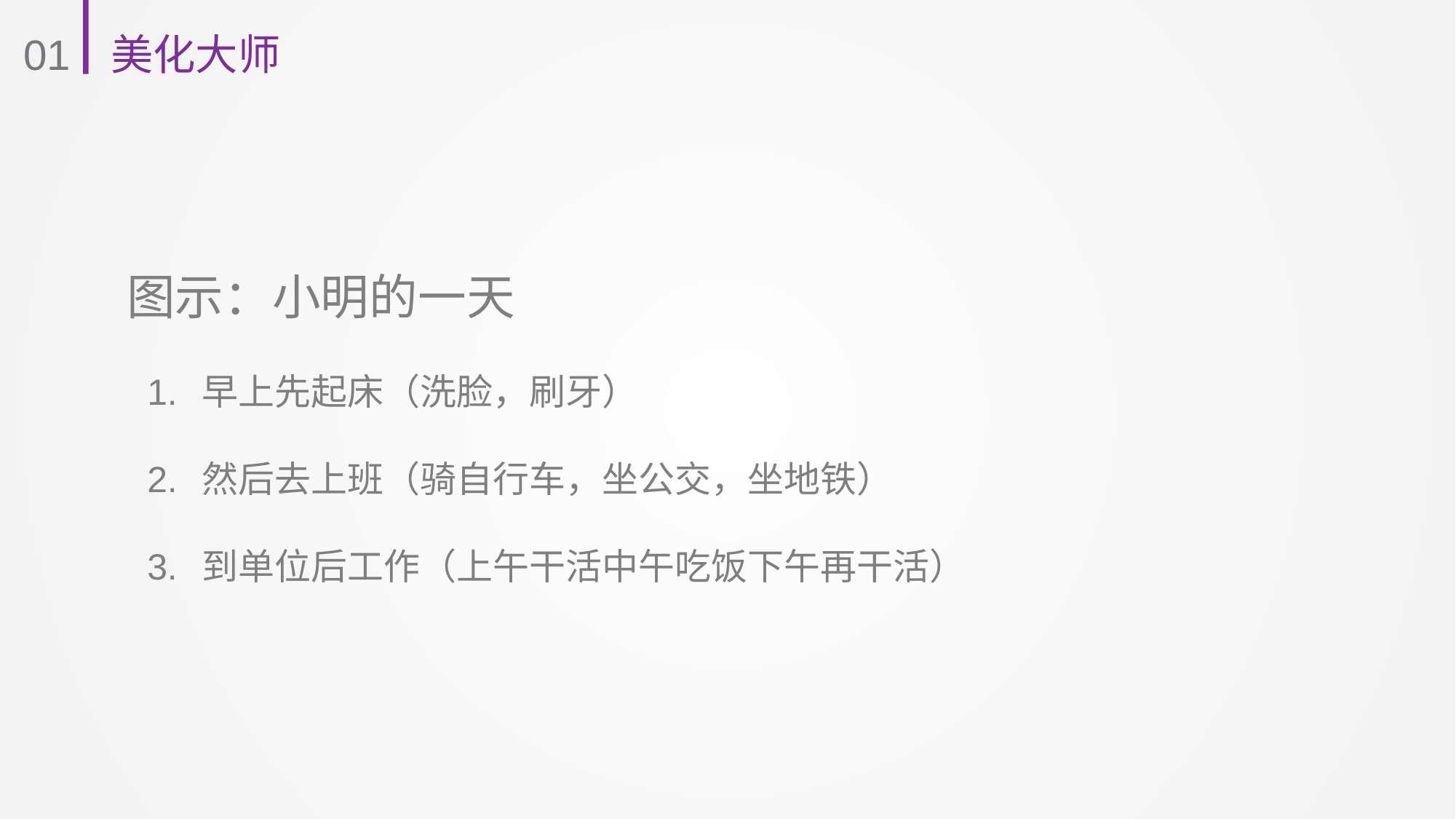

01
美化大师
 图示：小明的一天
早上先起床（洗脸，刷牙）
然后去上班（骑自行车，坐公交，坐地铁）
到单位后工作（上午干活中午吃饭下午再干活）